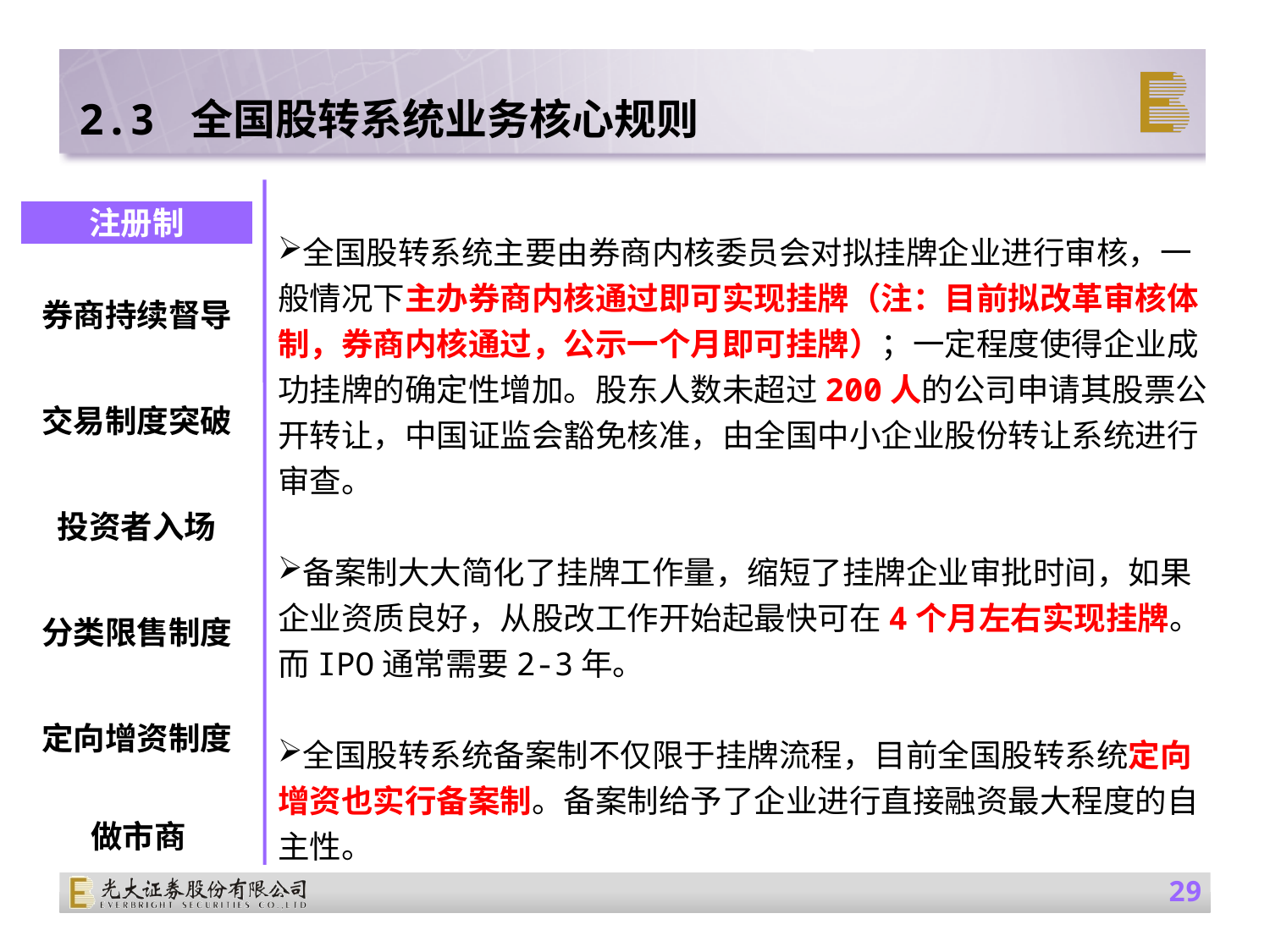

2.3 全国股转系统业务核心规则

注册制
全国股转系统主要由券商内核委员会对拟挂牌企业进行审核，一般情况下主办券商内核通过即可实现挂牌（注：目前拟改革审核体制，券商内核通过，公示一个月即可挂牌）；一定程度使得企业成功挂牌的确定性增加。股东人数未超过200人的公司申请其股票公开转让，中国证监会豁免核准，由全国中小企业股份转让系统进行审查。

备案制大大简化了挂牌工作量，缩短了挂牌企业审批时间，如果企业资质良好，从股改工作开始起最快可在4个月左右实现挂牌。而IPO通常需要2-3年。

全国股转系统备案制不仅限于挂牌流程，目前全国股转系统定向增资也实行备案制。备案制给予了企业进行直接融资最大程度的自主性。
券商持续督导
交易制度突破
投资者入场
分类限售制度
定向增资制度
做市商
29